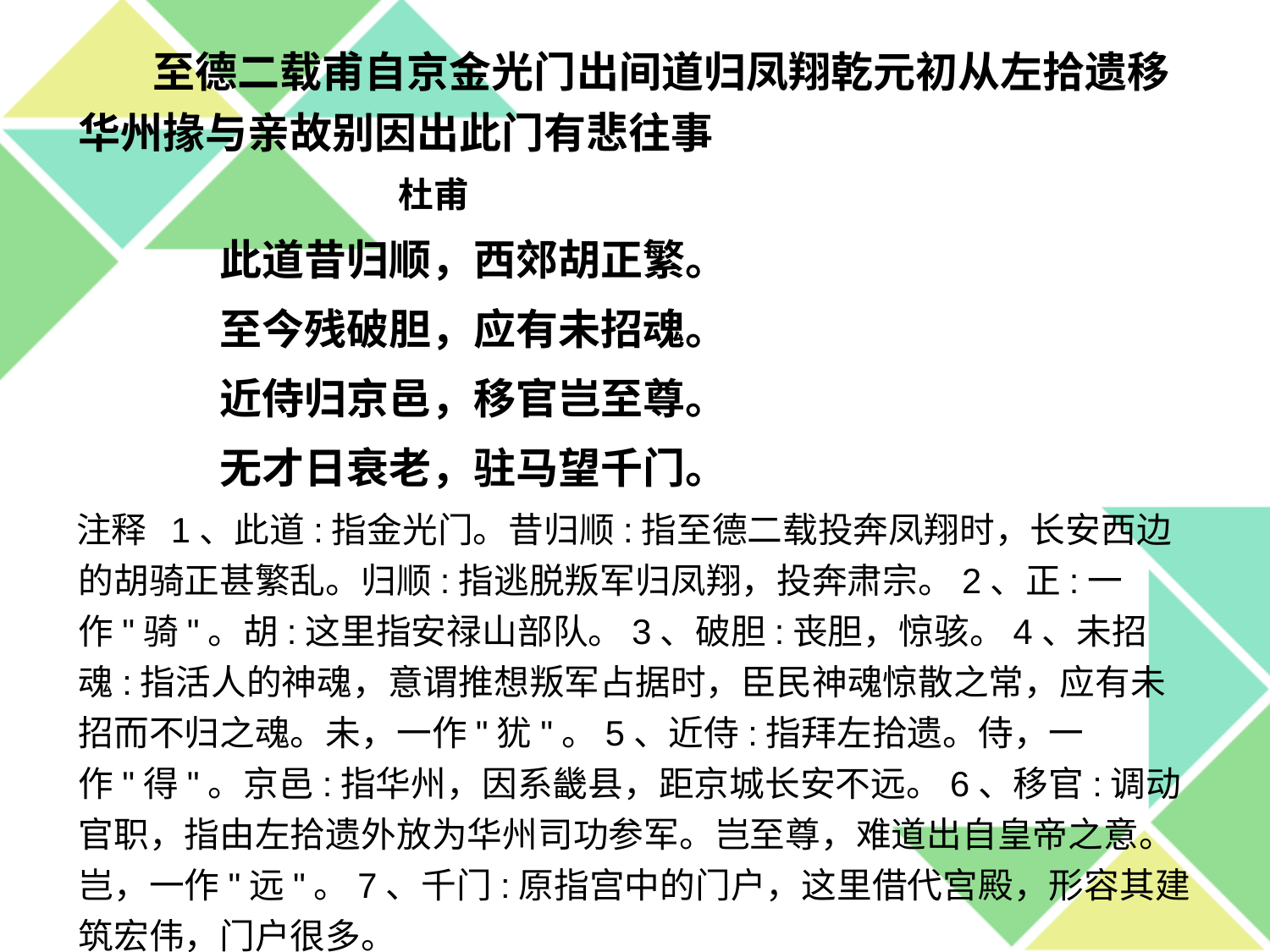

至德二载甫自京金光门出间道归凤翔乾元初从左拾遗移华州掾与亲故别因出此门有悲往事
                                       杜甫
              此道昔归顺，西郊胡正繁。
              至今残破胆，应有未招魂。
              近侍归京邑，移官岂至尊。
              无才日衰老，驻马望千门。
注释  1、此道:指金光门。昔归顺:指至德二载投奔凤翔时，长安西边的胡骑正甚繁乱。归顺:指逃脱叛军归凤翔，投奔肃宗。2、正:一作"骑"。胡:这里指安禄山部队。3、破胆:丧胆，惊骇。4、未招魂:指活人的神魂，意谓推想叛军占据时，臣民神魂惊散之常，应有未招而不归之魂。未，一作"犹"。5、近侍:指拜左拾遗。侍，一作"得"。京邑:指华州，因系畿县，距京城长安不远。6、移官:调动官职，指由左拾遗外放为华州司功参军。岂至尊，难道出自皇帝之意。岂，一作"远"。7、千门:原指宫中的门户，这里借代宫殿，形容其建筑宏伟，门户很多。